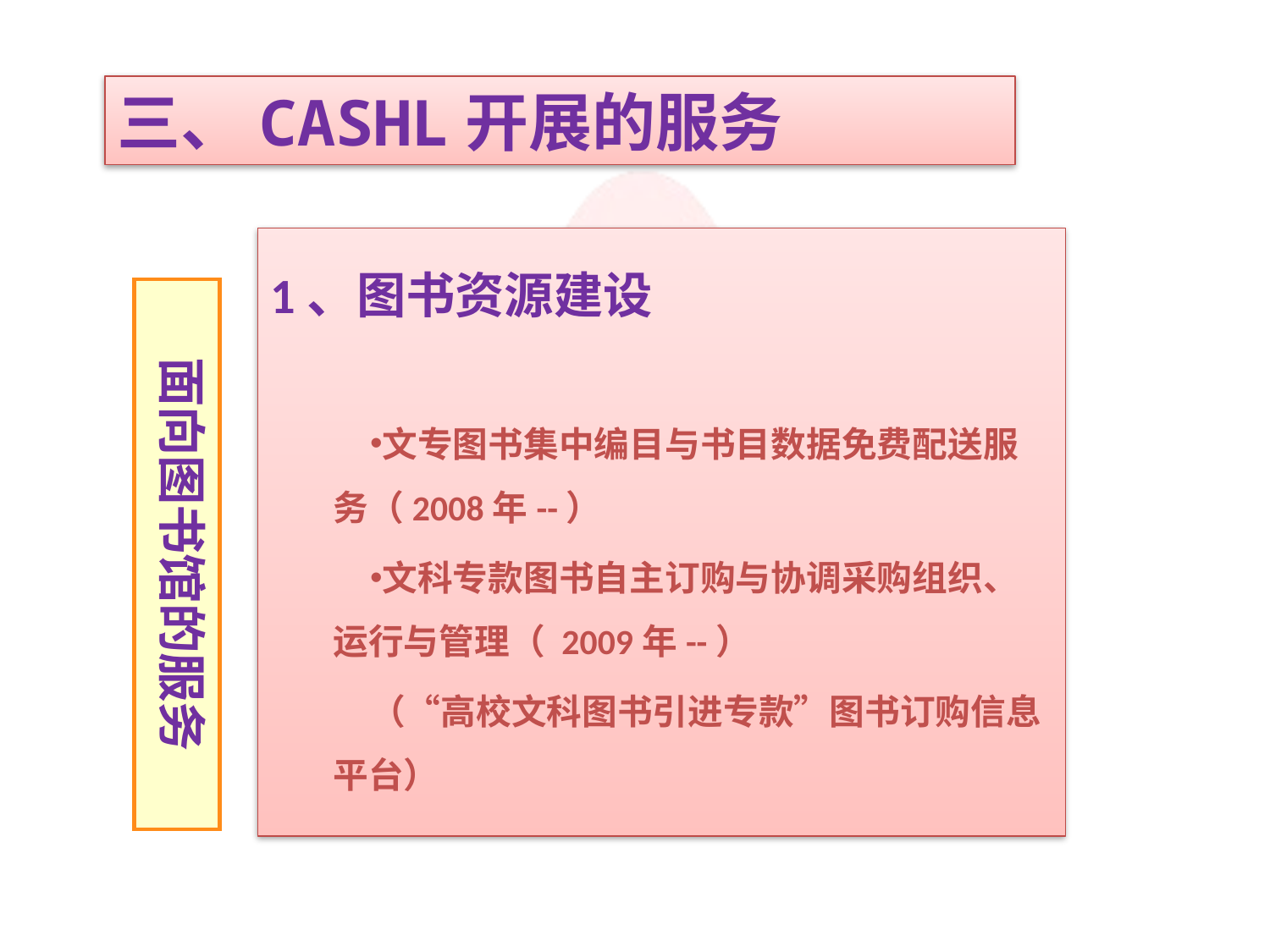

三、CASHL开展的服务
1、图书资源建设

文专图书集中编目与书目数据免费配送服务（2008年--）
文科专款图书自主订购与协调采购组织、运行与管理（ 2009年--）
（“高校文科图书引进专款”图书订购信息平台）
面向图书馆的服务